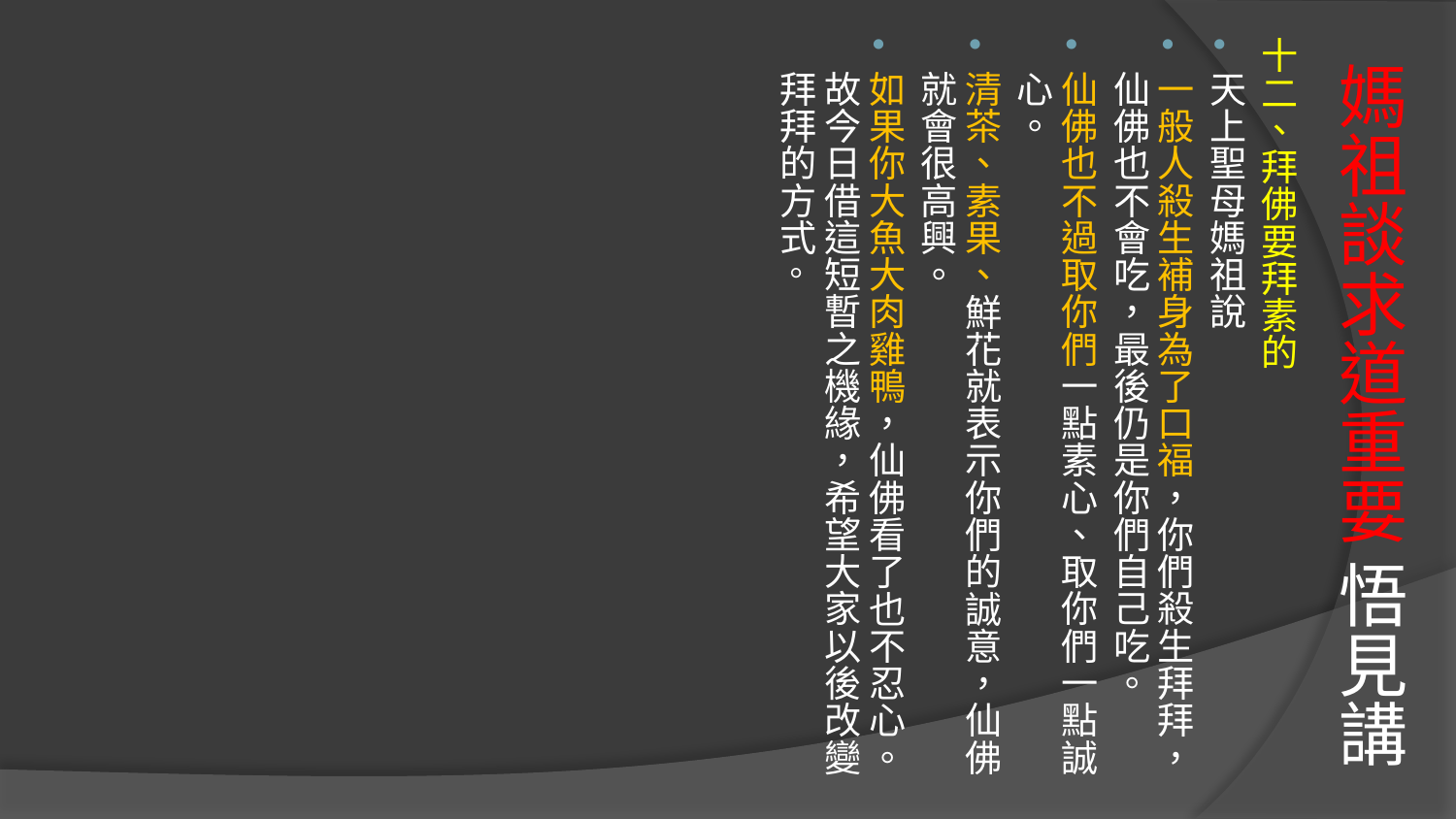

十二、拜佛要拜素的
天上聖母媽祖說
一般人殺生補身為了口福，你們殺生拜拜，仙佛也不會吃，最後仍是你們自己吃。
仙佛也不過取你們一點素心、取你們一點誠心。
清茶、素果、鮮花就表示你們的誠意，仙佛就會很高興。
如果你大魚大肉雞鴨，仙佛看了也不忍心。故今日借這短暫之機緣，希望大家以後改變拜拜的方式。

# 媽祖談求道重要 悟見講